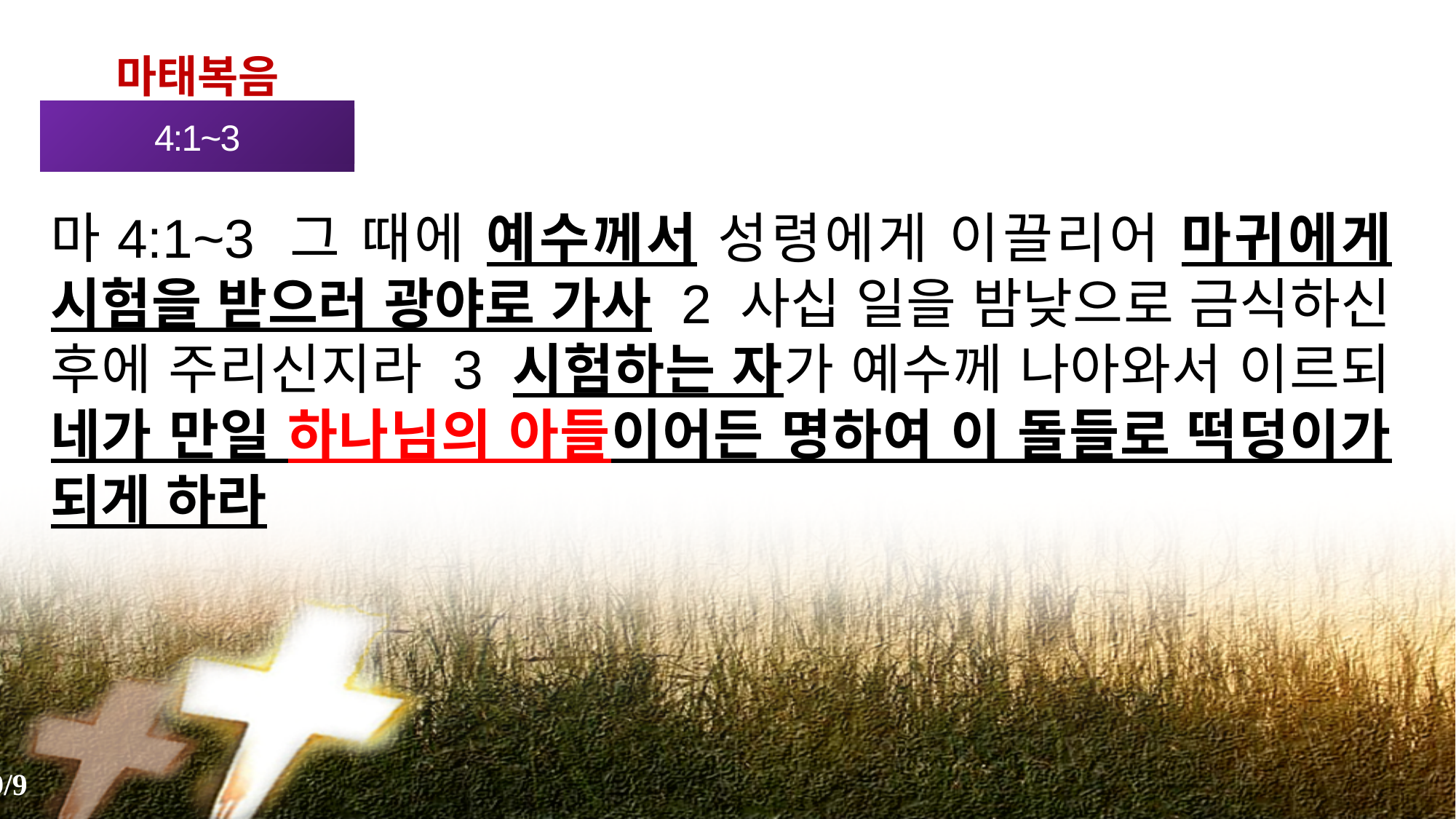

마태복음

4:1~3
마4:1~3 그 때에 예수께서 성령에게 이끌리어 마귀에게 시험을 받으러 광야로 가사 2 사십 일을 밤낮으로 금식하신 후에 주리신지라 3 시험하는 자가 예수께 나아와서 이르되 네가 만일 하나님의 아들이어든 명하여 이 돌들로 떡덩이가 되게 하라